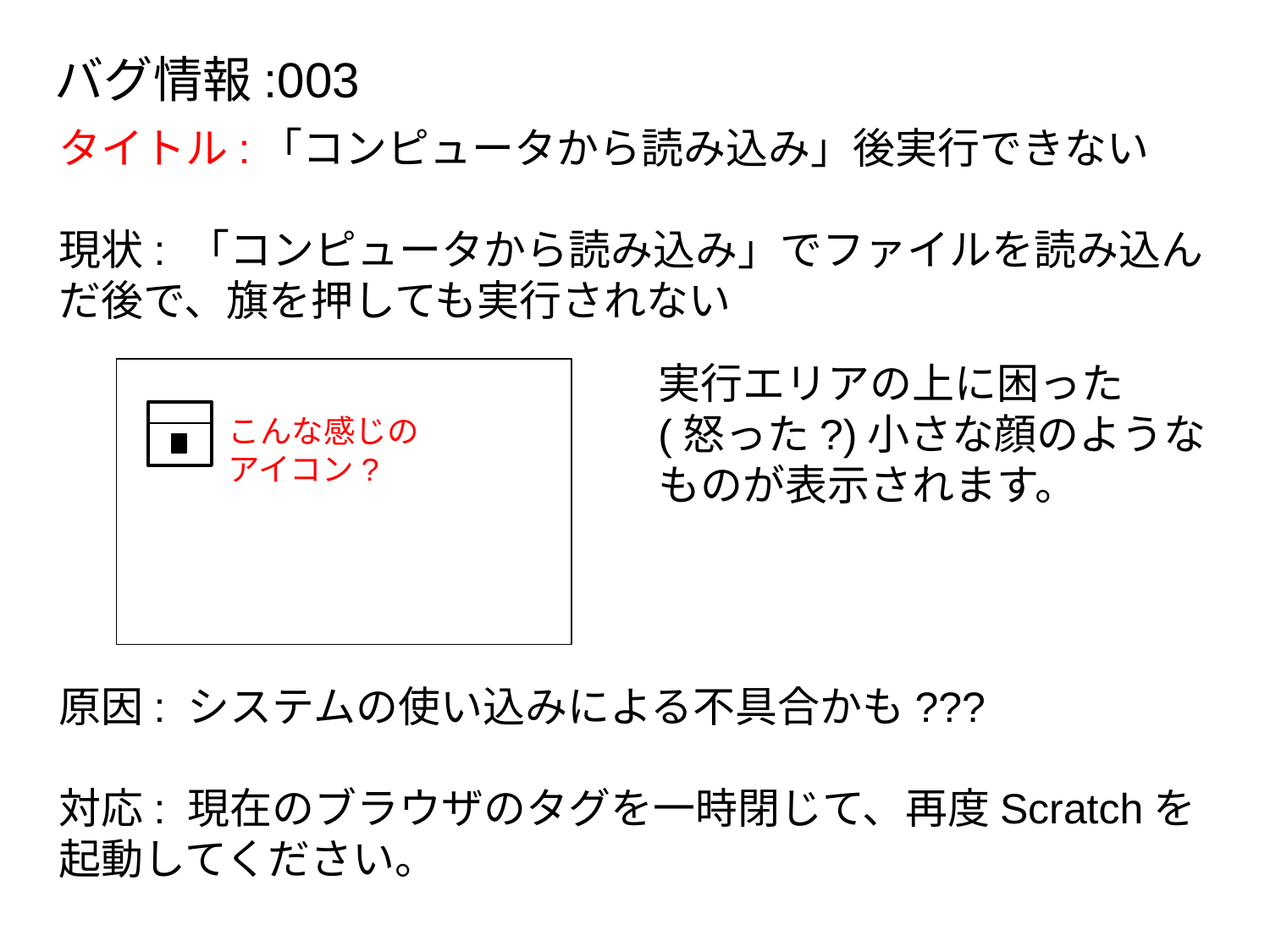

バグ情報:003
タイトル:「コンピュータから読み込み」後実行できない

現状: 「コンピュータから読み込み」でファイルを読み込んだ後で、旗を押しても実行されない

原因: システムの使い込みによる不具合かも???

対応: 現在のブラウザのタグを一時閉じて、再度Scratchを起動してください。

実行エリアの上に困った(怒った?)小さな顔のようなものが表示されます。

こんな感じのアイコン?